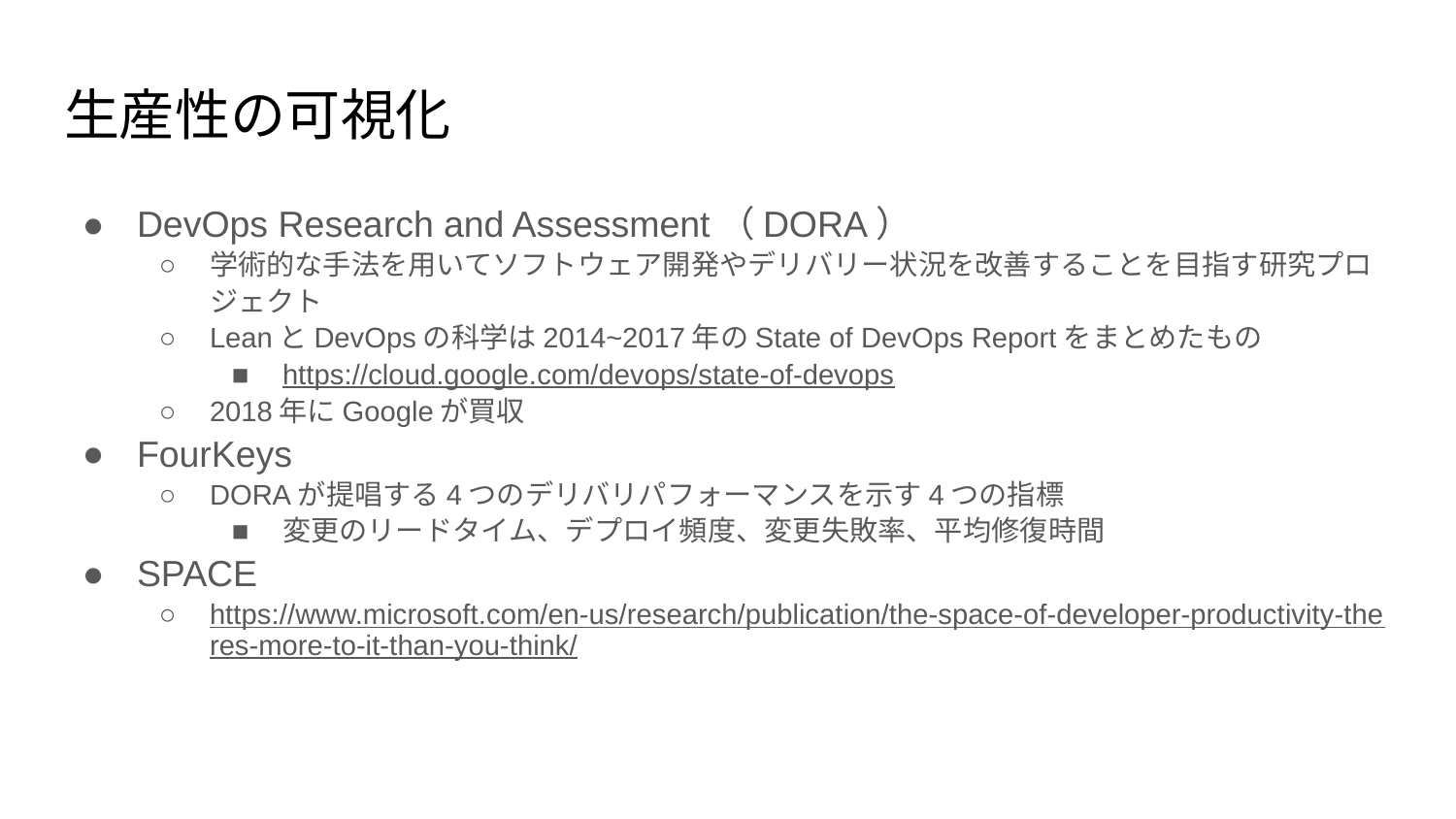

# 生産性の可視化
DevOps Research and Assessment（DORA）
学術的な手法を用いてソフトウェア開発やデリバリー状況を改善することを目指す研究プロジェクト
LeanとDevOpsの科学は2014~2017年のState of DevOps Reportをまとめたもの
https://cloud.google.com/devops/state-of-devops
2018年にGoogleが買収
FourKeys
DORAが提唱する4つのデリバリパフォーマンスを示す4つの指標
変更のリードタイム、デプロイ頻度、変更失敗率、平均修復時間
SPACE
https://www.microsoft.com/en-us/research/publication/the-space-of-developer-productivity-theres-more-to-it-than-you-think/